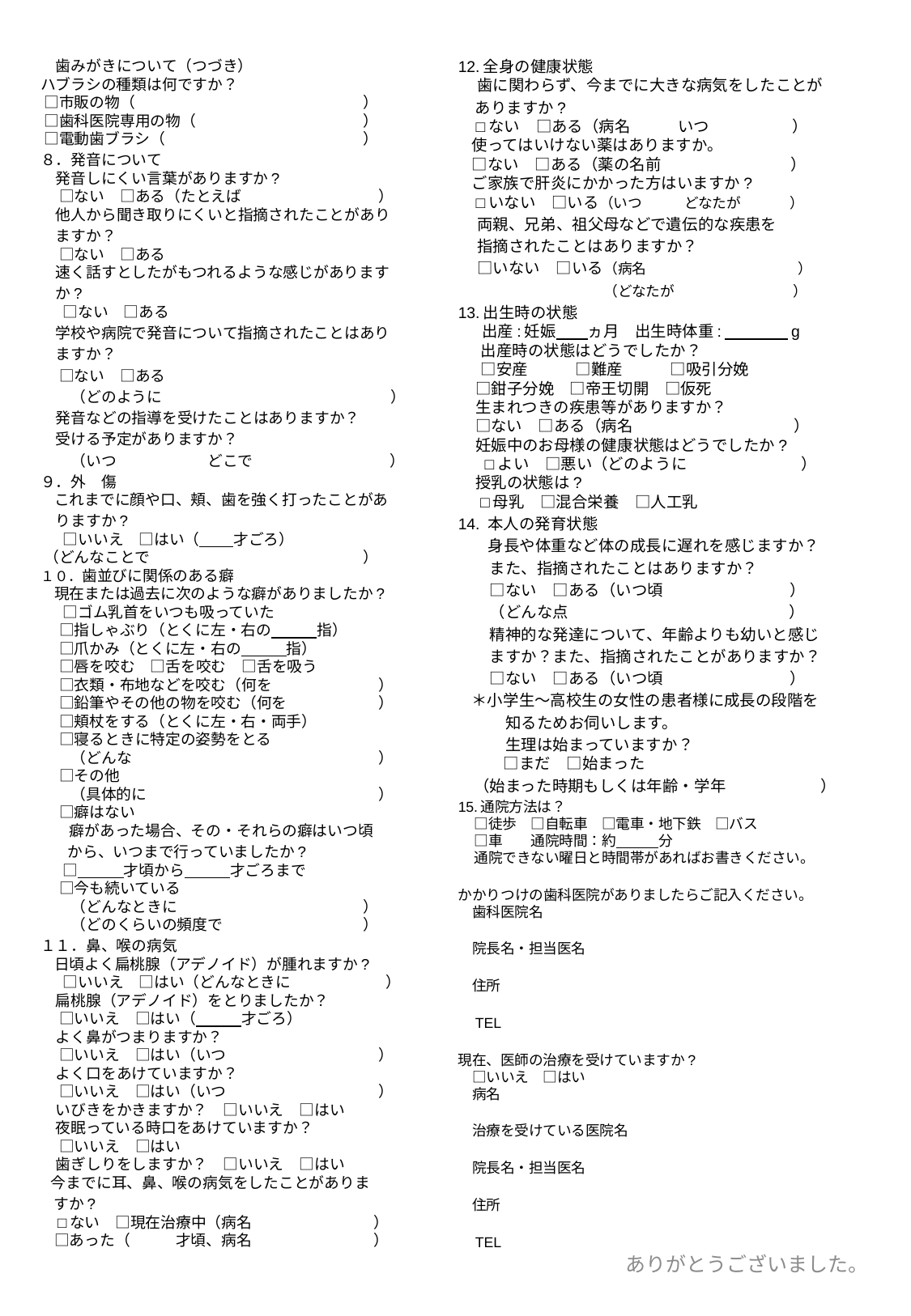

歯みがきについて（つづき）
ハブラシの種類は何ですか？
 □市販の物（　　　　　　　　　　　　　　　）
 □歯科医院専用の物（　　　　　　　　　　　）
 □電動歯ブラシ（　　　　　　　　　　　　　）
８．発音について
　発音しにくい言葉がありますか?
　 □ない　□ある（たとえば　　　　　　　　　）
　他人から聞き取りにくいと指摘されたことがあり
　ますか？
　 □ない　□ある
　速く話すとしたがもつれるような感じがあります
　か?
 　□ない　□ある
　学校や病院で発音について指摘されたことはあり
　ますか？
　 □ない　□ある
　　（どのように　　　　　　　　　　　　　　　）
　発音などの指導を受けたことはありますか？
　受ける予定がありますか？
　　（いつ　　　　　　どこで　　　　　　　　　）
９．外　傷
　これまでに顔や口、頬、歯を強く打ったことがあ
　りますか?
 　□いいえ　□はい（ 　　才ごろ）
 （どんなことで　　　　　　　　　　　　　　）
１０．歯並びに関係のある癖
　現在または過去に次のような癖がありましたか?
 　□ゴム乳首をいつも吸っていた
 　□指しゃぶり（とくに左・右の　　　指）
 　□爪かみ（とくに左・右の　　　指）
 　□唇を咬む　□舌を咬む　□舌を吸う
　 □衣類・布地などを咬む（何を　　　　　　　）
　 □鉛筆やその他の物を咬む（何を　　　　　　）
 　□頬杖をする（とくに左・右・両手）
　 □寝るときに特定の姿勢をとる
　　（どんな　　　　　　　　　　　　　　　　 ）
 　□その他
　　（具体的に　　　　　　　　　　　　　　　 ）
 　□癖はない
　    癖があった場合、その・それらの癖はいつ頃
       から、いつまで行っていましたか?
 　□　　　才頃から　　　才ごろまで
 　□今も続いている
　　（どんなときに　　　　　　　　　　　　 ）
　　（どのくらいの頻度で　　　　　　　　　 ）
１１．鼻、喉の病気
　日頃よく扁桃腺（アデノイド）が腫れますか?
 　□いいえ　□はい（どんなときに　　　　　　 ）
　扁桃腺（アデノイド）をとりましたか？
　 □いいえ　□はい（　　　才ごろ）
　よく鼻がつまりますか？
　 □いいえ　□はい（いつ　　　　　　　　　　）
　よく口をあけていますか？
 　□いいえ　□はい（いつ　　　　　　　　　　）
　いびきをかきますか？　□いいえ　□はい
　夜眠っている時口をあけていますか？
　 □いいえ　□はい
　歯ぎしりをしますか？　□いいえ　□はい
   今までに耳、鼻、喉の病気をしたことがありま
   すか?
    □ない　□現在治療中（病名　　　　　　　　）
    □あった（　　　才頃、病名　　　　　　　　）
12.全身の健康状態
　 歯に関わらず、今までに大きな病気をしたことが
    ありますか?
    □ない　□ある（病名　　　いつ　　　　　 ）
    使ってはいけない薬はありますか。
    □ない　□ある（薬の名前　　　　　　　　 ）
    ご家族で肝炎にかかった方はいますか?
    □いない　□いる（いつ　　　どなたが　　　  ）
　 両親、兄弟、祖父母などで遺伝的な疾患を
　 指摘されたことはありますか？
　 □いない　□いる（病名　　　　　　　   　　　）
　　　　　　　　　 （どなたが　　　　　      　　）
13.出生時の状態
　   出産:妊娠　　ヵ月　出生時体重:　　　　g
　  出産時の状態はどうでしたか？
 　 □安産　　　□難産　　　□吸引分娩
     □鉗子分娩　□帝王切開　□仮死
     生まれつきの疾患等がありますか？
     □ない　□ある（病名　　　　　　　　　　 ）
     妊娠中のお母様の健康状態はどうでしたか?
      □よい　□悪い（どのように　　　　　　　 ）
     授乳の状態は?
     □母乳　□混合栄養　□人工乳
14. 本人の発育状態
　　身長や体重など体の成長に遅れを感じますか？
　　また、指摘されたことはありますか？
　　□ない　□ある（いつ頃　　　　　　　　）
　　（どんな点　　　　　　　　　　　　　　）
　　精神的な発達について、年齢よりも幼いと感じ
　　ますか？また、指摘されたことがありますか？
　　□ない　□ある（いつ頃　　　　　　　　）
   ＊小学生～高校生の女性の患者様に成長の段階を
　　　知るためお伺いします。
　　　生理は始まっていますか？
 　　   □まだ　□始まった
　（始まった時期もしくは年齢・学年　　　　　　）
15.通院方法は？
     □徒歩　□自転車　□電車・地下鉄　□バス
     □車　　通院時間：約　　　分
     通院できない曜日と時間帯があればお書きください。
 　　　　　　　　　　　　　　　　　　　　　
かかりつけの歯科医院がありましたらご記入ください。
　歯科医院名
　院長名・担当医名
　住所
　TEL
現在、医師の治療を受けていますか?
　□いいえ　□はい
　病名
　治療を受けている医院名
　院長名・担当医名
　住所
　TEL
ありがとうございました。